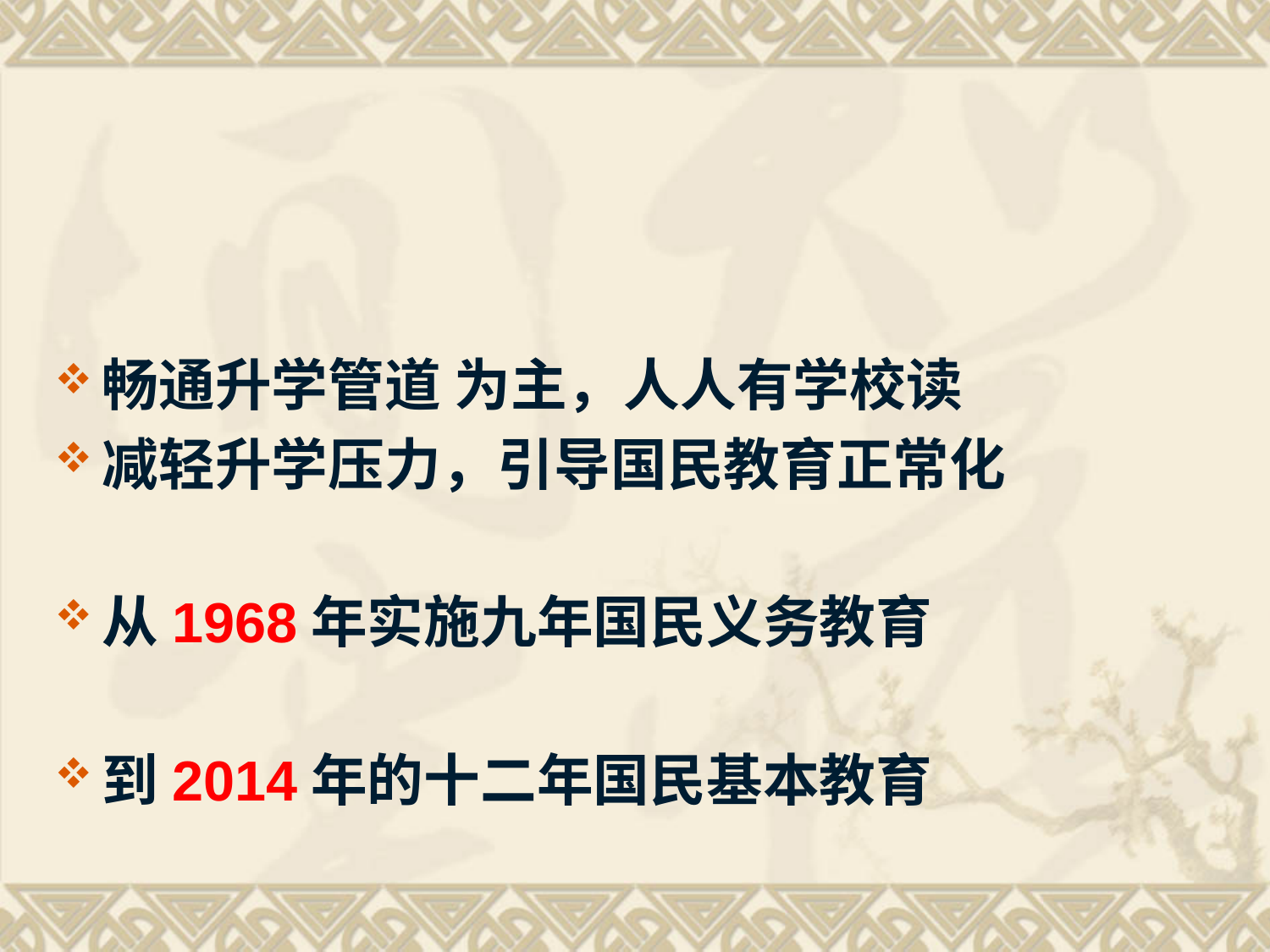

#

畅通升学管道 为主，人人有学校读
减轻升学压力，引导国民教育正常化

从1968年实施九年国民义务教育

到2014年的十二年国民基本教育